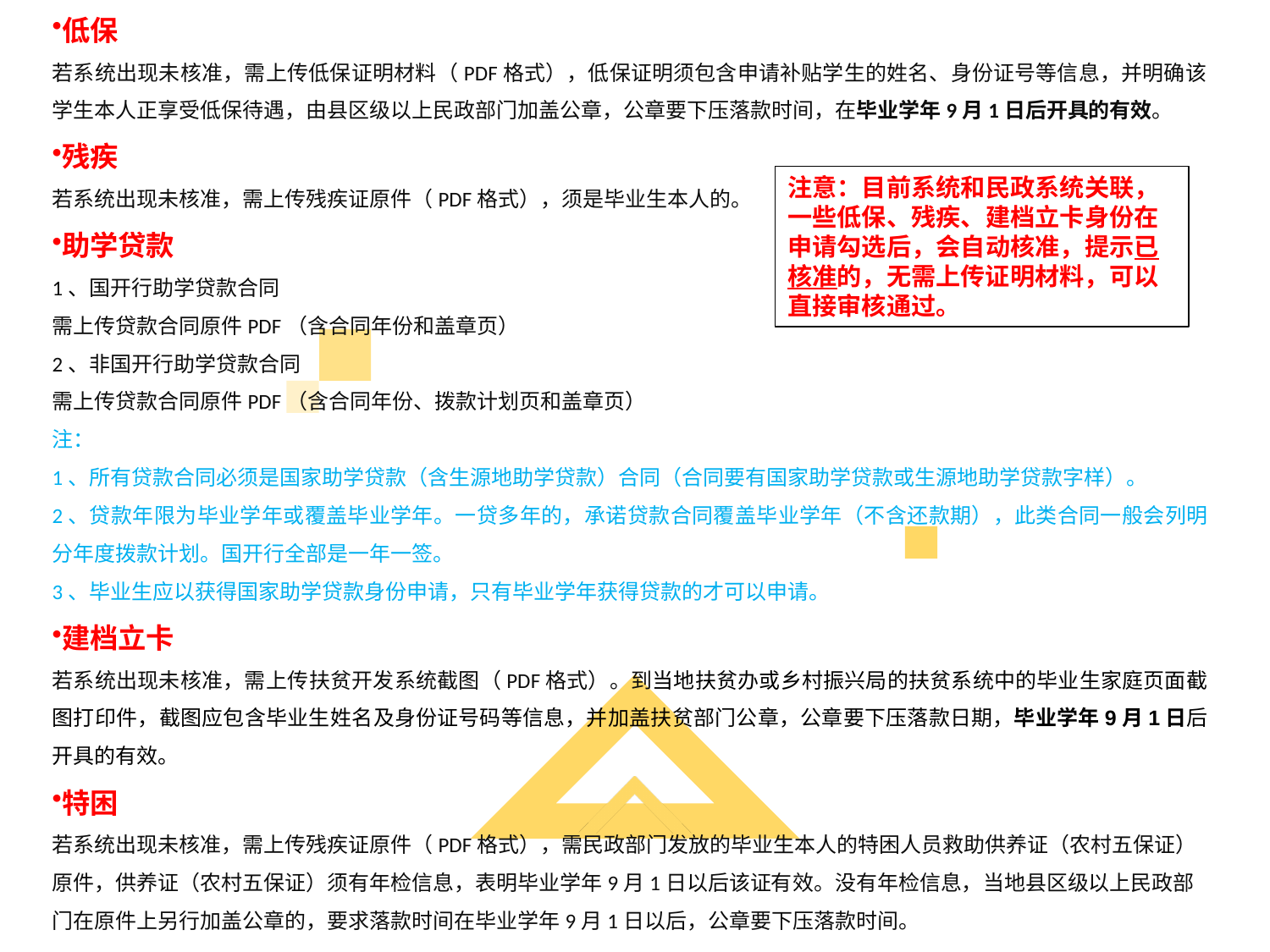

低保
若系统出现未核准，需上传低保证明材料（PDF格式），低保证明须包含申请补贴学生的姓名、身份证号等信息，并明确该学生本人正享受低保待遇，由县区级以上民政部门加盖公章，公章要下压落款时间，在毕业学年9月1日后开具的有效。
残疾
若系统出现未核准，需上传残疾证原件（PDF格式），须是毕业生本人的。
助学贷款
1、国开行助学贷款合同
需上传贷款合同原件PDF（含合同年份和盖章页）
2、非国开行助学贷款合同
需上传贷款合同原件PDF（含合同年份、拨款计划页和盖章页）
注：
1、所有贷款合同必须是国家助学贷款（含生源地助学贷款）合同（合同要有国家助学贷款或生源地助学贷款字样）。
2、贷款年限为毕业学年或覆盖毕业学年。一贷多年的，承诺贷款合同覆盖毕业学年（不含还款期），此类合同一般会列明分年度拨款计划。国开行全部是一年一签。
3、毕业生应以获得国家助学贷款身份申请，只有毕业学年获得贷款的才可以申请。
建档立卡
若系统出现未核准，需上传扶贫开发系统截图（PDF格式）。到当地扶贫办或乡村振兴局的扶贫系统中的毕业生家庭页面截图打印件，截图应包含毕业生姓名及身份证号码等信息，并加盖扶贫部门公章，公章要下压落款日期，毕业学年9月1日后开具的有效。
特困
若系统出现未核准，需上传残疾证原件（PDF格式），需民政部门发放的毕业生本人的特困人员救助供养证（农村五保证）原件，供养证（农村五保证）须有年检信息，表明毕业学年9月1日以后该证有效。没有年检信息，当地县区级以上民政部门在原件上另行加盖公章的，要求落款时间在毕业学年9月1日以后，公章要下压落款时间。

注意：目前系统和民政系统关联，一些低保、残疾、建档立卡身份在申请勾选后，会自动核准，提示已核准的，无需上传证明材料，可以直接审核通过。